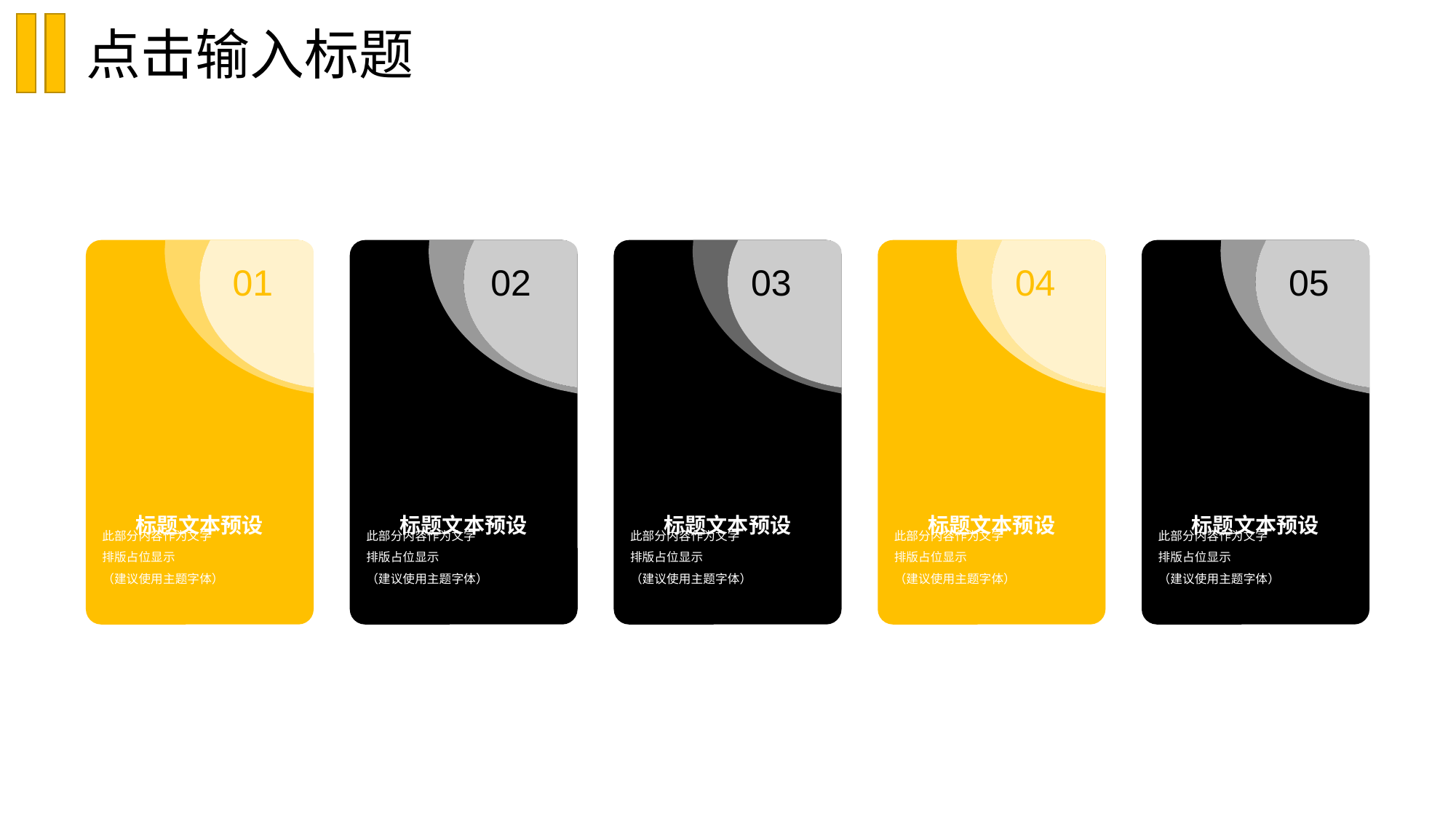

点击输入标题
标题文本预设

01
此部分内容作为文字
排版占位显示
（建议使用主题字体）
标题文本预设

02
此部分内容作为文字
排版占位显示
（建议使用主题字体）
标题文本预设

03
此部分内容作为文字
排版占位显示
（建议使用主题字体）
标题文本预设

04
此部分内容作为文字
排版占位显示
（建议使用主题字体）
标题文本预设

05
此部分内容作为文字
排版占位显示
（建议使用主题字体）